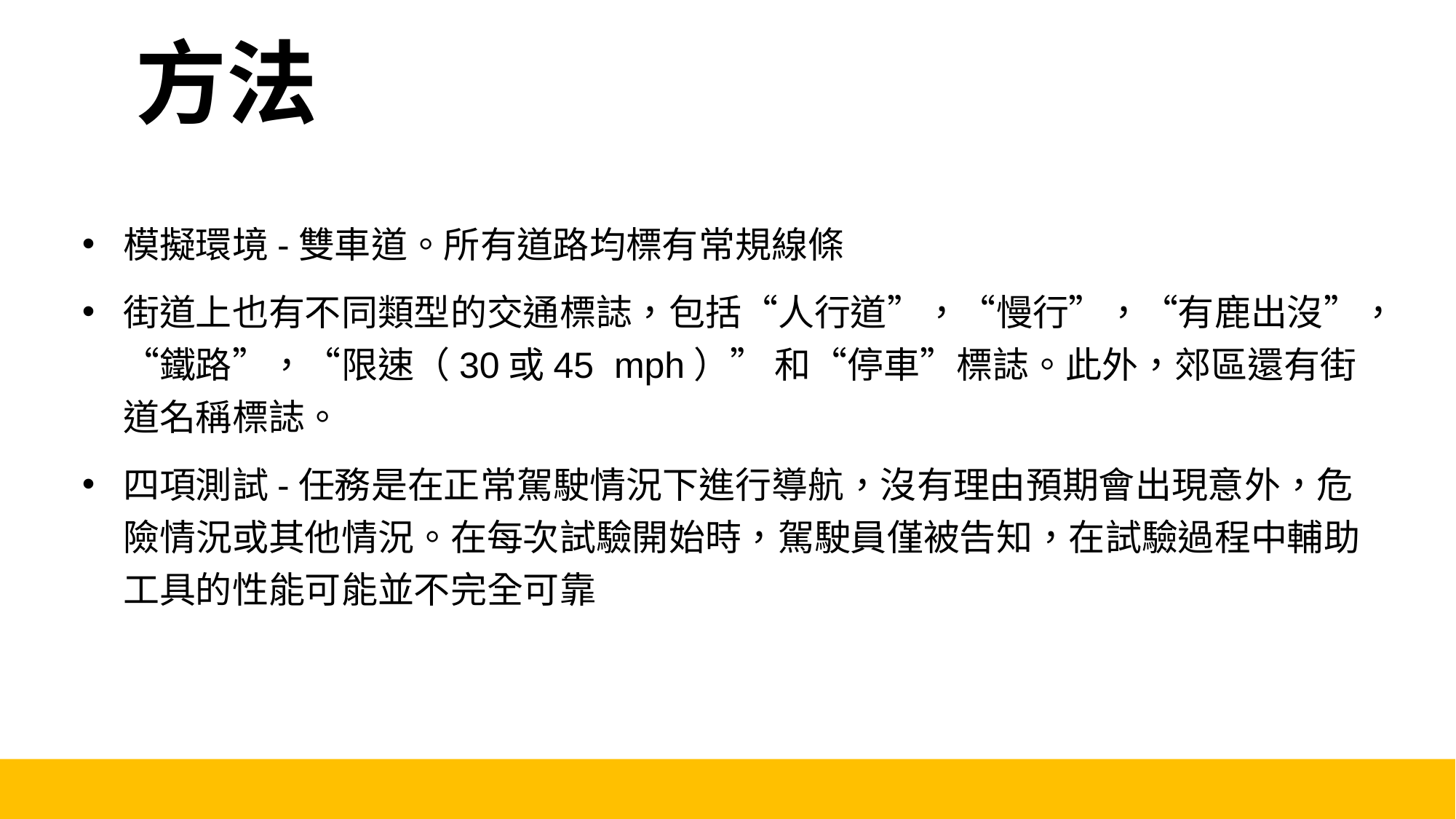

方法
模擬環境-雙車道。所有道路均標有常規線條
街道上也有不同類型的交通標誌，包括“人行道”，“慢行”，“有鹿出沒”，“鐵路”，“限速（30或45  mph）” 和“停車”標誌。此外，郊區還有街道名稱標誌。
四項測試-任務是在正常駕駛情況下進行導航，沒有理由預期會出現意外，危險情況或其他情況。在每次試驗開始時，駕駛員僅被告知，在試驗過程中輔助工具的性能可能並不完全可靠

9